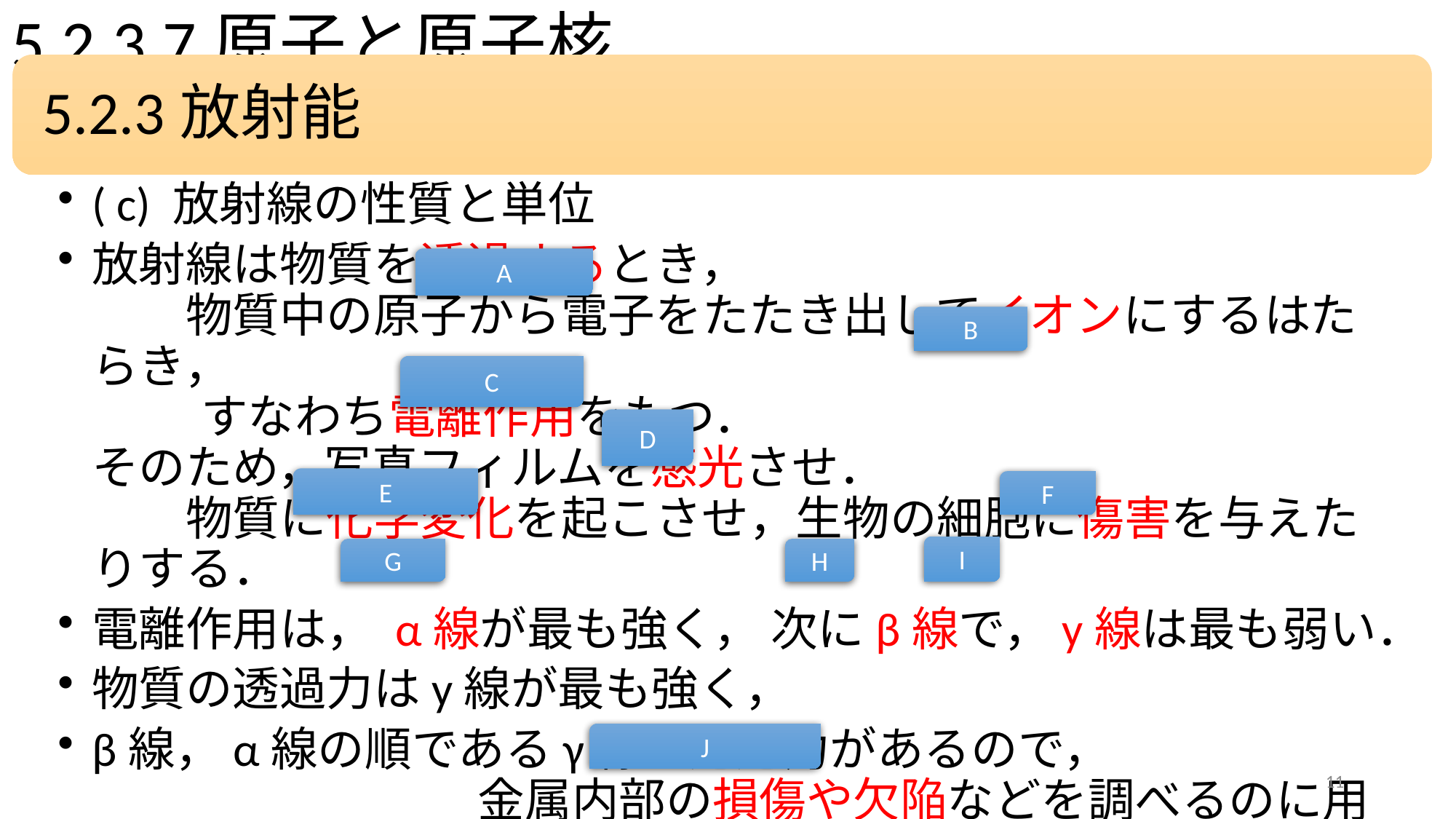

# 5.2.3.7原子と原子核
5.2.3放射能
( c) 放射線の性質と単位
放射線は物質を透過するとき，
　　物質中の原子から電子をたたき出してイオンにするはたらき，
	すなわち電離作用をもつ．
そのため，写真フィルムを感光させ．
　　物質に化学変化を起こさせ，生物の細胞に傷害を与えたりする．
電離作用は， α線が最も強く， 次にβ線で，y線は最も弱い．
物質の透過力はy線が最も強く，
β線，α線の順であるγ線は透過力があるので，
　　　　　　　　 金属内部の損傷や欠陥などを調べるのに用いられる

A
B
C
D
E
F
I
H
G
J
11